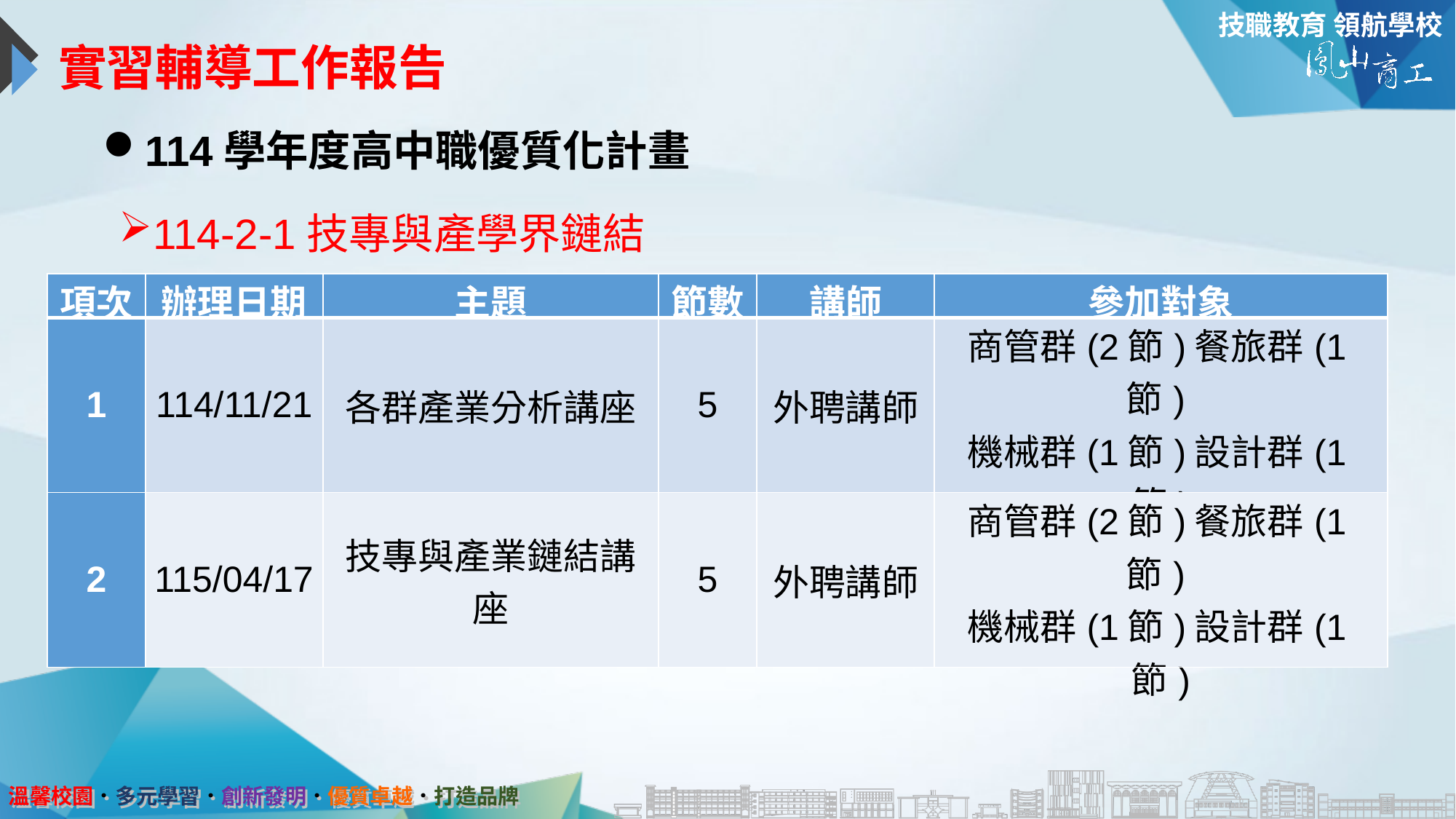

# 實習輔導工作報告
114學年度高中職優質化計畫
114-2-1技專與產學界鏈結
| 項次 | 辦理日期 | 主題 | 節數 | 講師 | 參加對象 |
| --- | --- | --- | --- | --- | --- |
| 1 | 114/11/21 | 各群產業分析講座 | 5 | 外聘講師 | 商管群(2節)餐旅群(1節) 機械群(1節)設計群(1節) |
| 2 | 115/04/17 | 技專與產業鏈結講座 | 5 | 外聘講師 | 商管群(2節)餐旅群(1節) 機械群(1節)設計群(1節) |